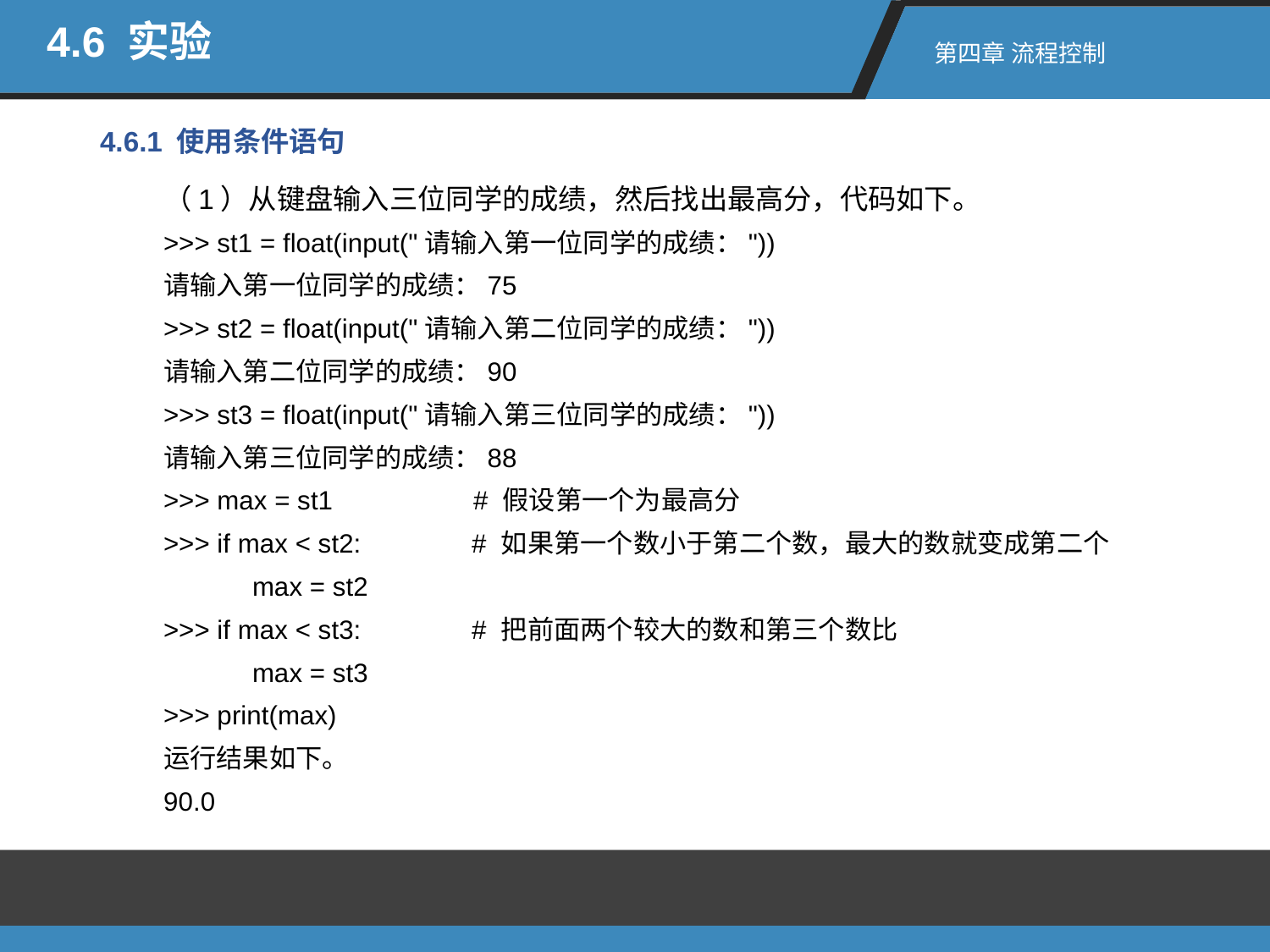

4.6 实验
第四章 流程控制
4.6.1 使用条件语句
（1）从键盘输入三位同学的成绩，然后找出最高分，代码如下。
>>> st1 = float(input("请输入第一位同学的成绩："))
请输入第一位同学的成绩：75
>>> st2 = float(input("请输入第二位同学的成绩："))
请输入第二位同学的成绩：90
>>> st3 = float(input("请输入第三位同学的成绩："))
请输入第三位同学的成绩：88
>>> max = st1                   # 假设第一个为最高分
>>> if max < st2:               # 如果第一个数小于第二个数，最大的数就变成第二个
            max = st2
>>> if max < st3:               # 把前面两个较大的数和第三个数比
            max = st3
>>> print(max)
运行结果如下。
90.0